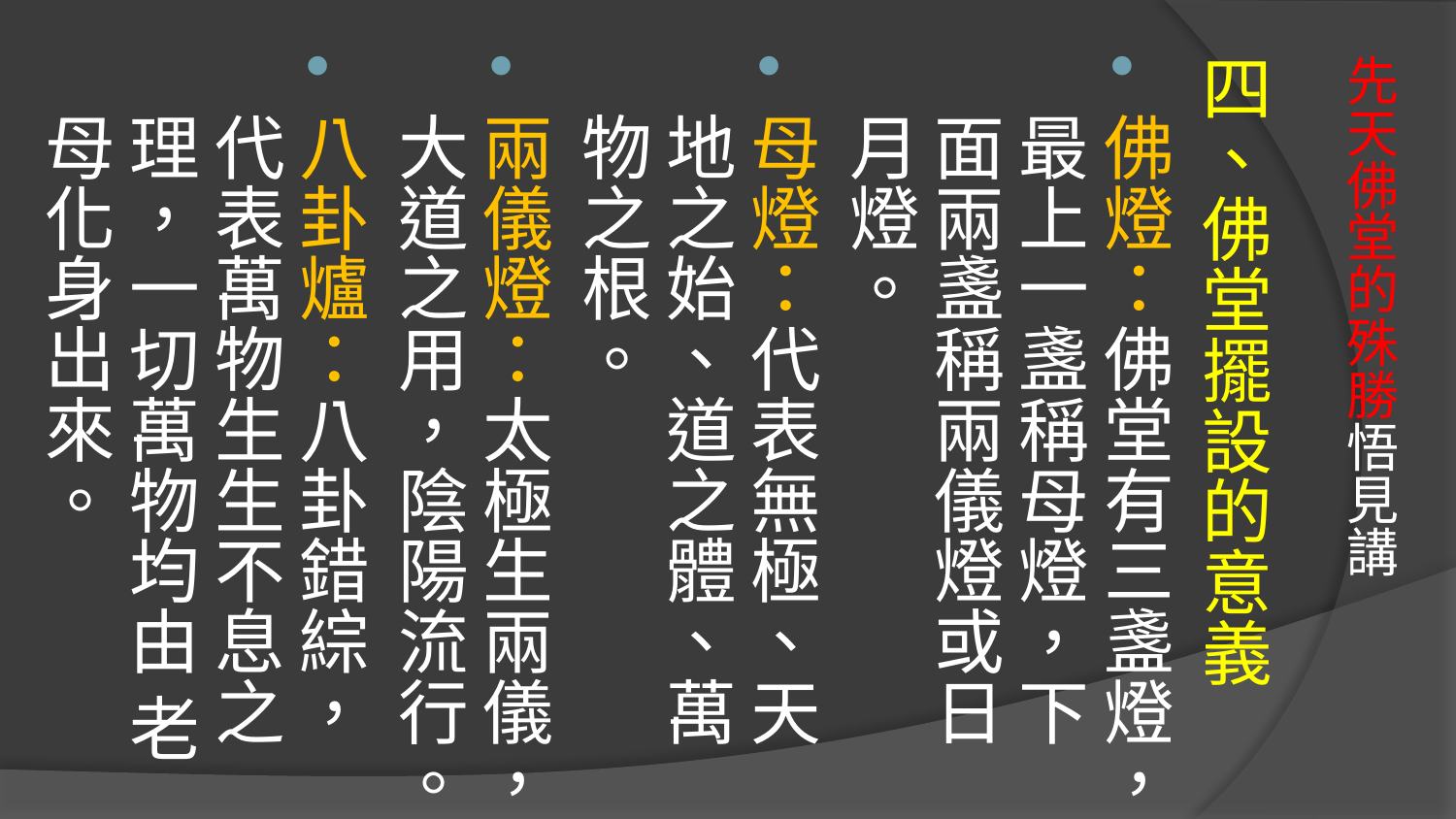

四、佛堂擺設的意義
佛燈：佛堂有三盞燈，最上一盞稱母燈，下面兩盞稱兩儀燈或日月燈。
母燈：代表無極、天地之始、道之體、萬物之根。
兩儀燈：太極生兩儀，大道之用，陰陽流行。
八卦爐：八卦錯綜，代表萬物生生不息之理，一切萬物均由 老母化身出來。
# 先天佛堂的殊勝悟見講